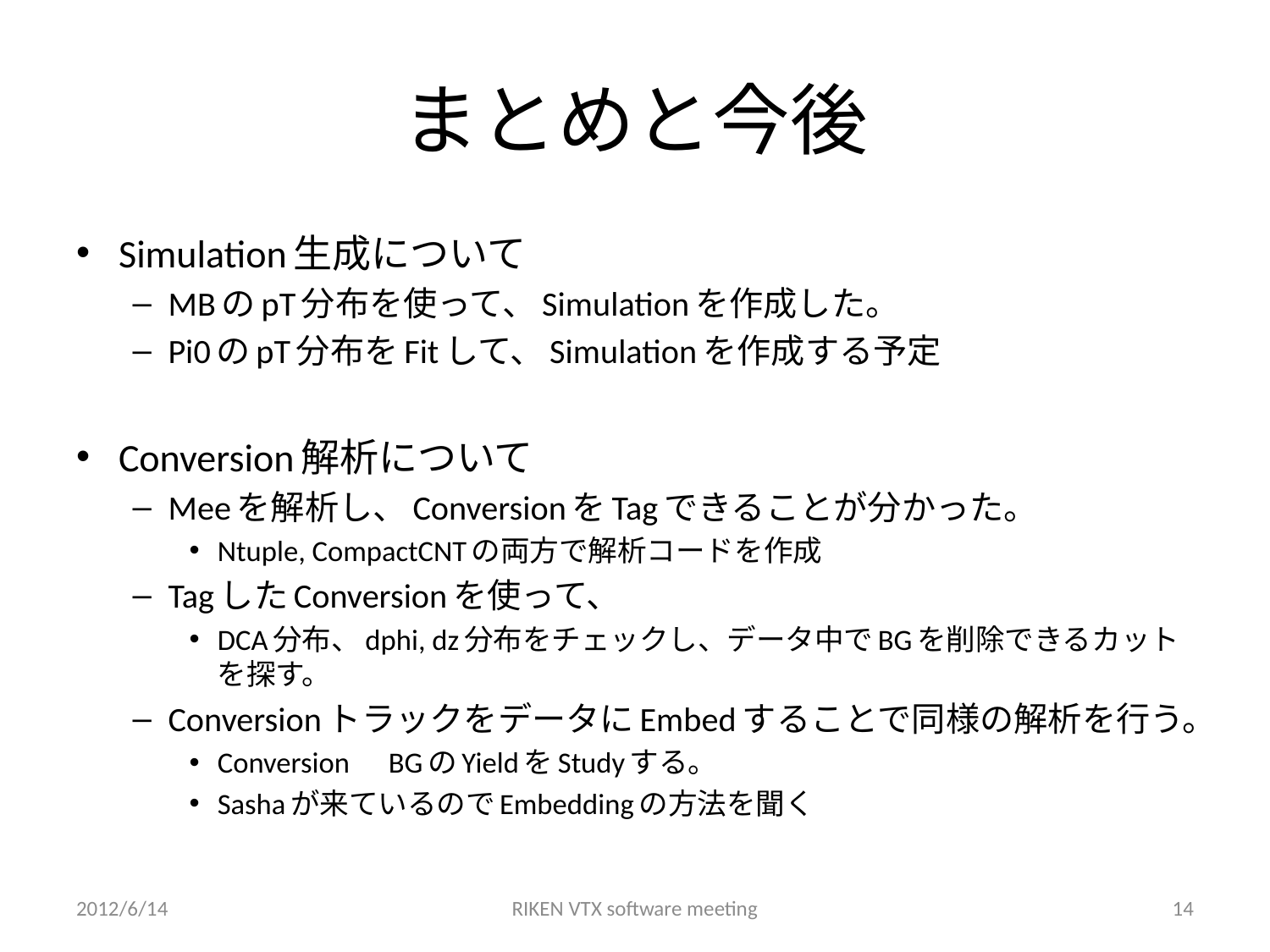

# まとめと今後
Simulation生成について
MBのpT分布を使って、Simulationを作成した。
Pi0のpT分布をFitして、Simulationを作成する予定

Conversion解析について
Meeを解析し、ConversionをTagできることが分かった。
Ntuple, CompactCNTの両方で解析コードを作成
TagしたConversionを使って、
DCA分布、dphi, dz分布をチェックし、データ中でBGを削除できるカットを探す。
ConversionトラックをデータにEmbedすることで同様の解析を行う。
Conversion　BGのYieldをStudyする。
Sashaが来ているのでEmbeddingの方法を聞く

2012/6/14
RIKEN VTX software meeting
14